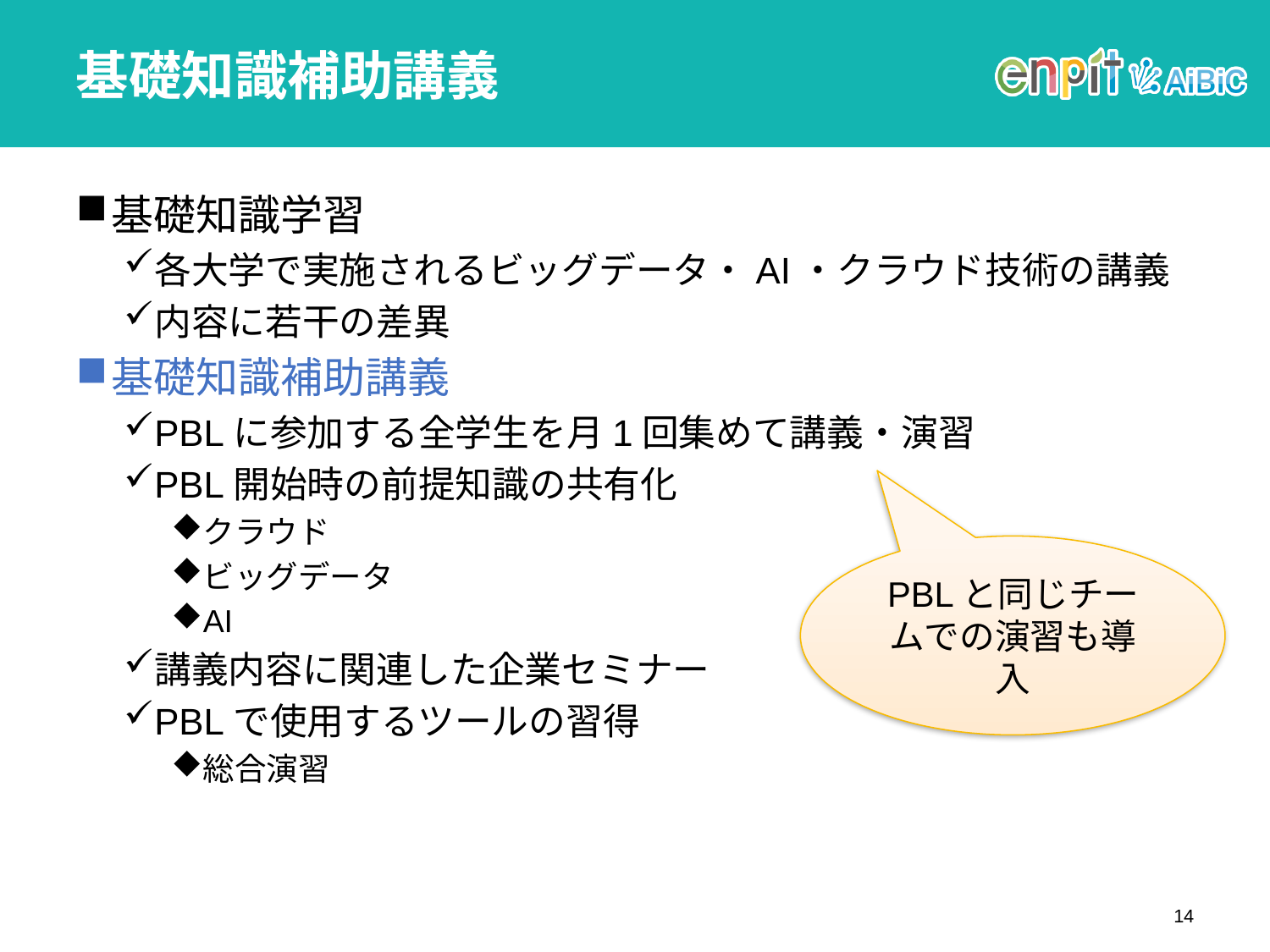

# 基礎知識補助講義
基礎知識学習
各大学で実施されるビッグデータ・AI・クラウド技術の講義
内容に若干の差異
基礎知識補助講義
PBLに参加する全学生を月1回集めて講義・演習
PBL開始時の前提知識の共有化
クラウド
ビッグデータ
AI
講義内容に関連した企業セミナー
PBLで使用するツールの習得
総合演習
PBLと同じチームでの演習も導入
14